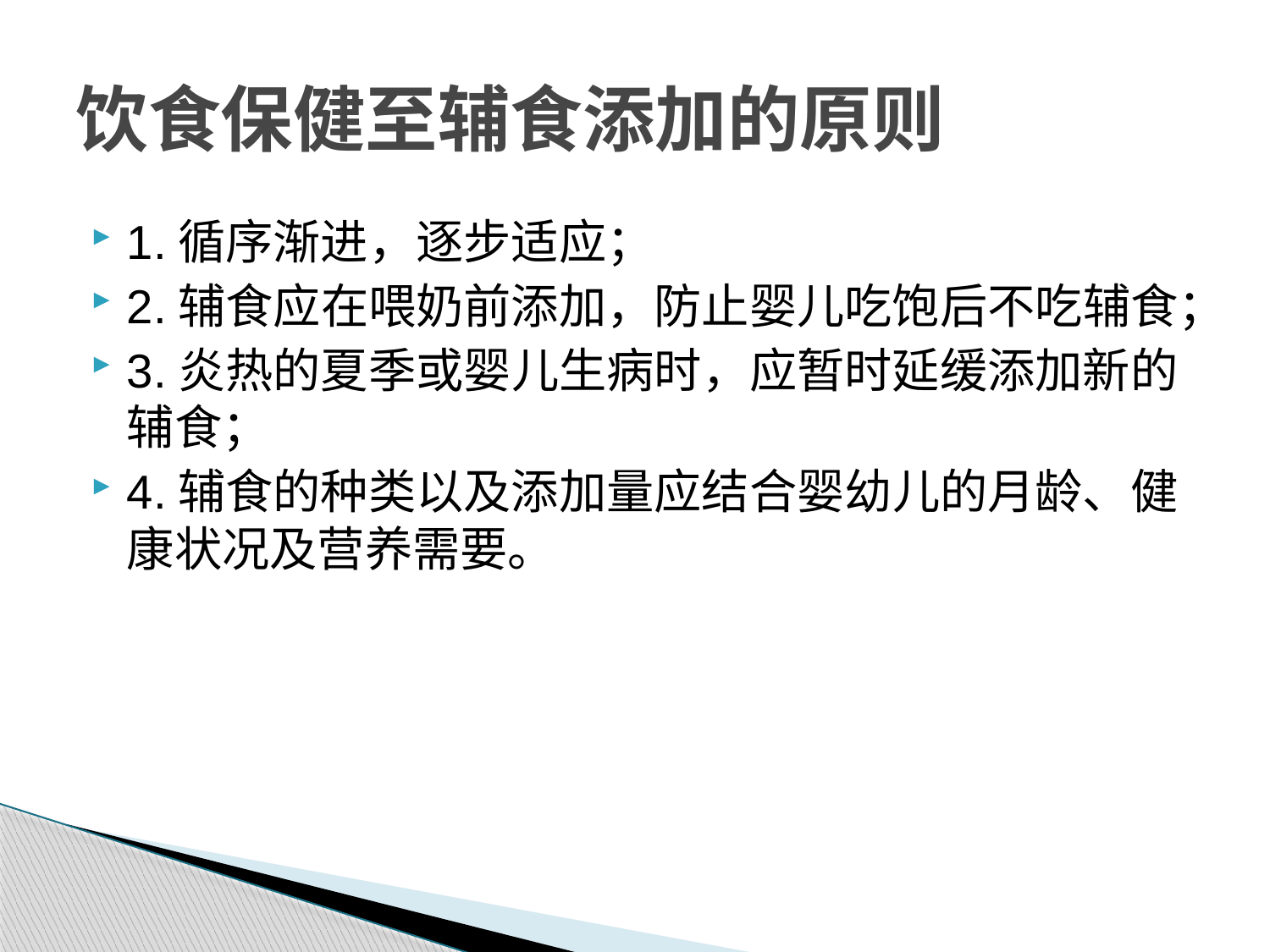

# 饮食保健至辅食添加的原则
1.循序渐进，逐步适应；
2.辅食应在喂奶前添加，防止婴儿吃饱后不吃辅食；
3.炎热的夏季或婴儿生病时，应暂时延缓添加新的辅食；
4.辅食的种类以及添加量应结合婴幼儿的月龄、健康状况及营养需要。